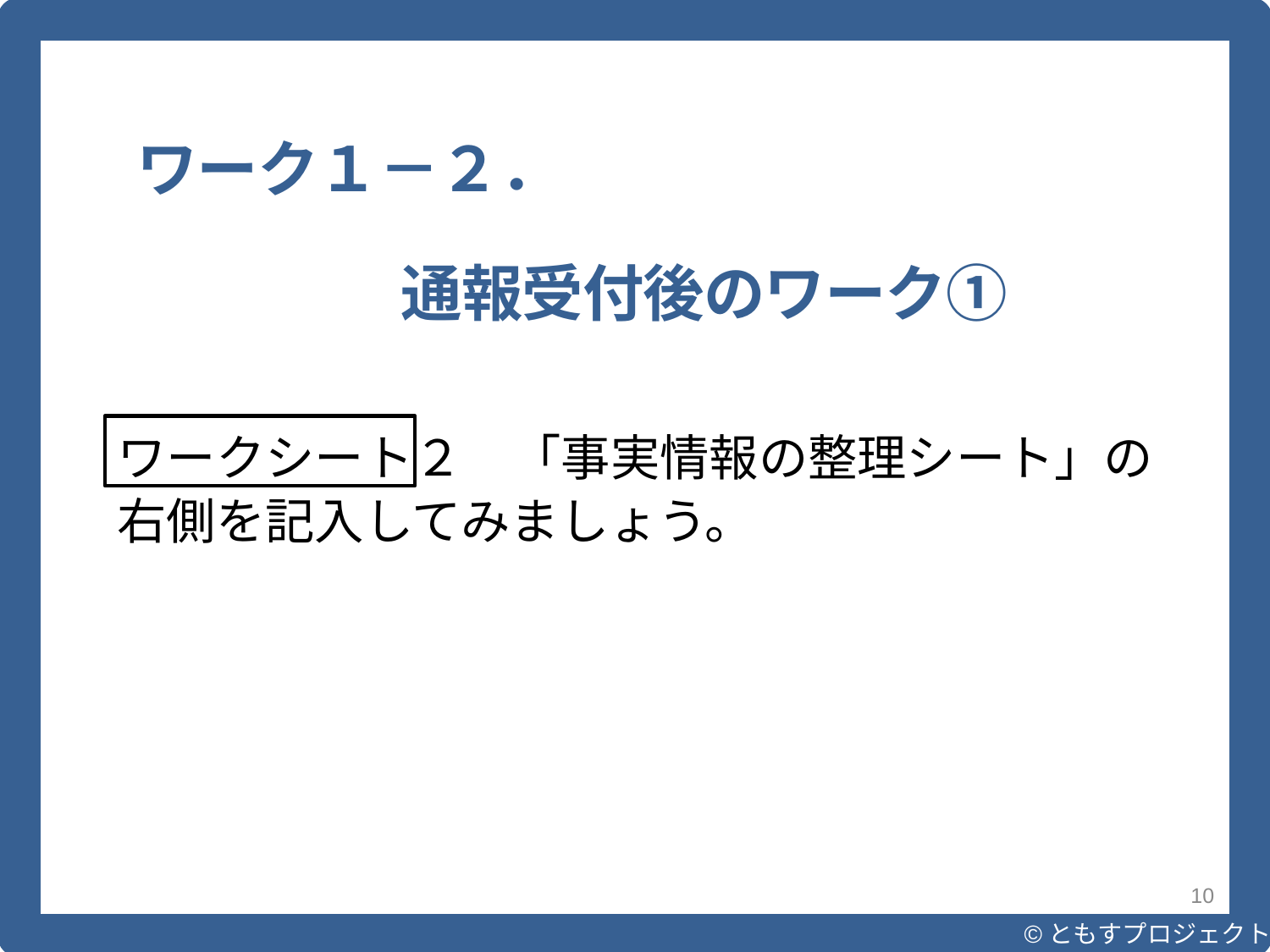

©ともすプロジェクト
ワーク１－２．

通報受付後のワーク①

ワークシート２　「事実情報の整理シート」の右側を記入してみましょう。
10